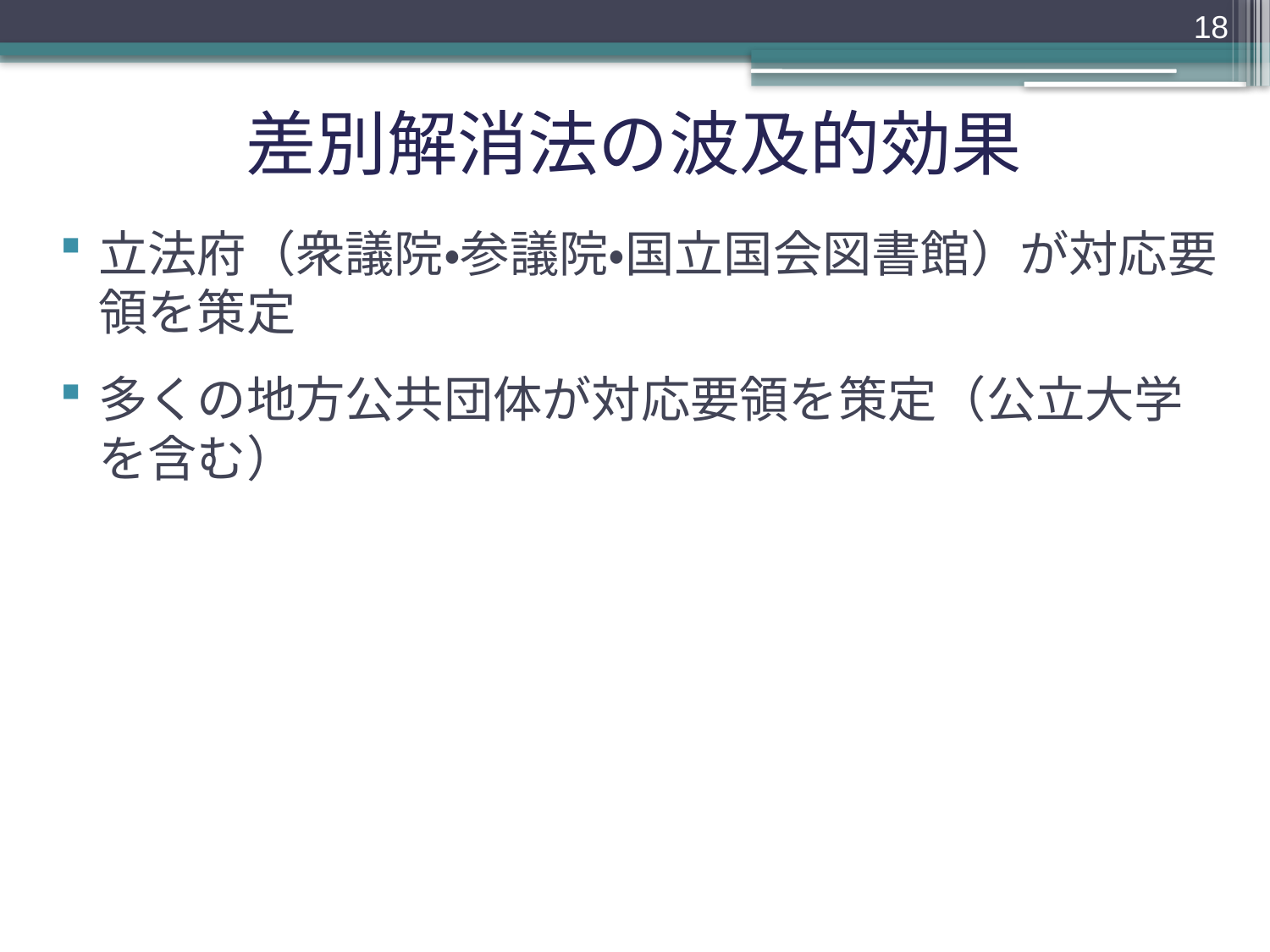

18
# 差別解消法の波及的効果
立法府（衆議院・参議院・国立国会図書館）が対応要領を策定
多くの地方公共団体が対応要領を策定（公立大学を含む）